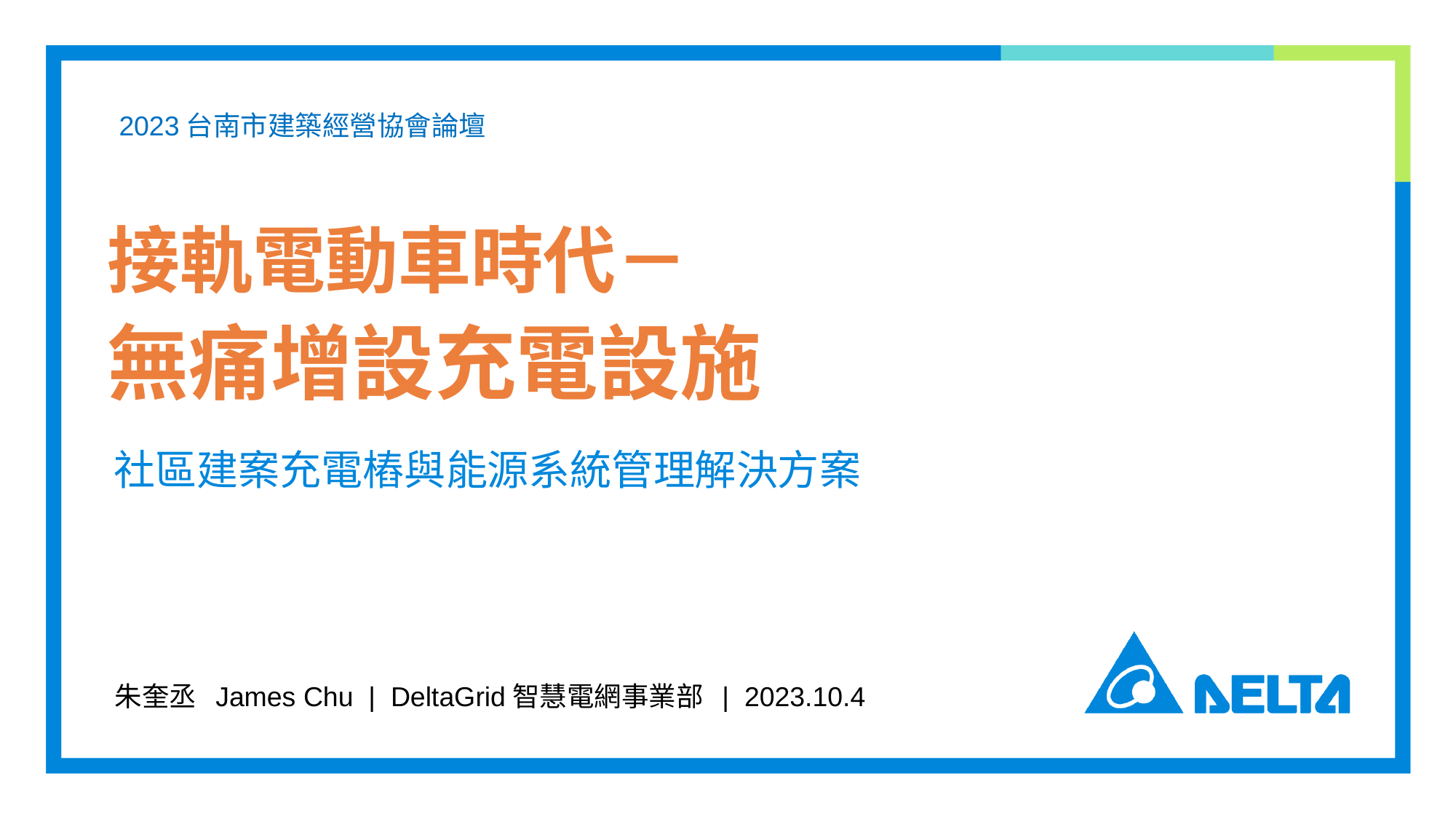

2023台南市建築經營協會論壇
# 接軌電動車時代－ 無痛增設充電設施
社區建案充電樁與能源系統管理解決方案
朱奎丞  James Chu  |  DeltaGrid智慧電網事業部  |  2023.10.4